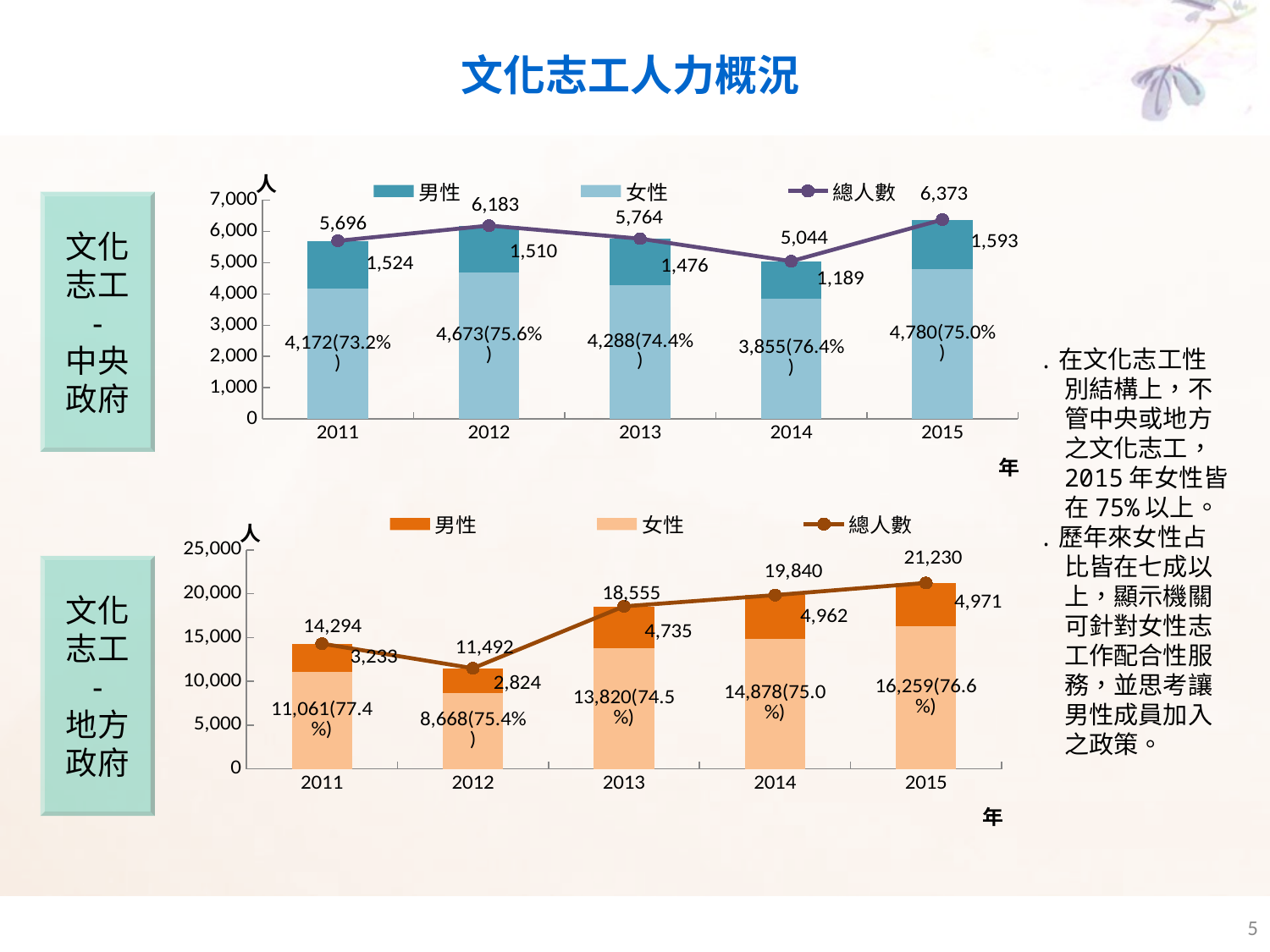

文化志工人力概況

### Chart

| Category | 女性 | 男性 | 總人數 |
|---|---|---|---|
| 2011 | 4172.0 | 1524.0 | 5696.0 |
| 2012 | 4673.0 | 1510.0 | 6183.0 |
| 2013 | 4288.0 | 1476.0 | 5764.0 |
| 2014 | 3855.0 | 1189.0 | 5044.0 |
| 2015 | 4780.0 | 1593.0 | 6373.0 |
文化志工
-
中央政府
․在文化志工性別結構上，不管中央或地方之文化志工，2015年女性皆在75%以上。
․歷年來女性占比皆在七成以上，顯示機關可針對女性志工作配合性服務，並思考讓男性成員加入之政策。

### Chart

| Category | 女性 | 男性 | 總人數 |
|---|---|---|---|
| 2011 | 11061.0 | 3233.0 | 14294.0 |
| 2012 | 8668.0 | 2824.0 | 11492.0 |
| 2013 | 13820.0 | 4735.0 | 18555.0 |
| 2014 | 14878.0 | 4962.0 | 19840.0 |
| 2015 | 16259.0 | 4971.0 | 21230.0 |
文化志工
-
地方政府
5